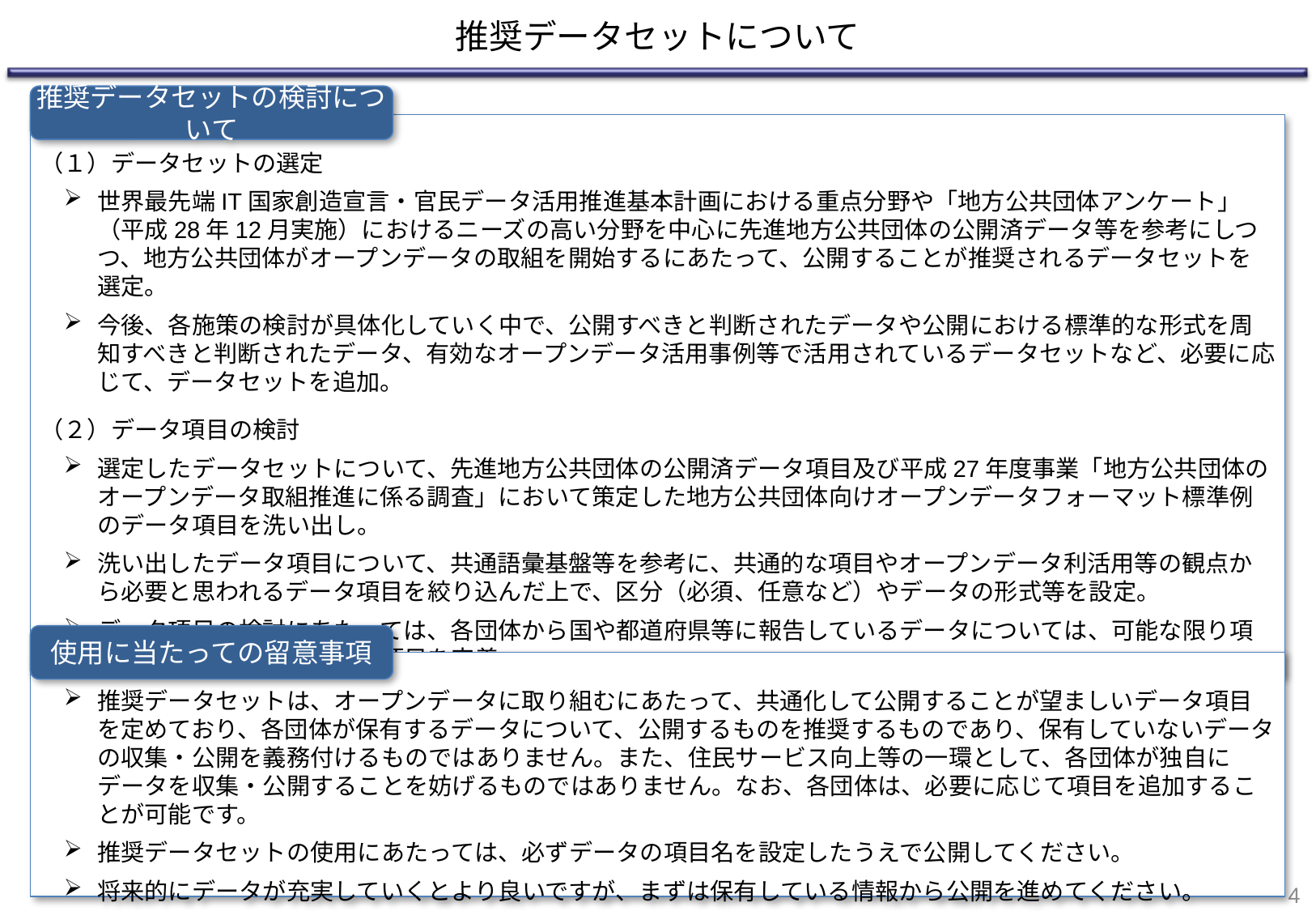

# 推奨データセットについて
推奨データセットの検討について
（１）データセットの選定
世界最先端IT国家創造宣言・官民データ活用推進基本計画における重点分野や「地方公共団体アンケート」（平成28年12月実施）におけるニーズの高い分野を中心に先進地方公共団体の公開済データ等を参考にしつつ、地方公共団体がオープンデータの取組を開始するにあたって、公開することが推奨されるデータセットを選定。
今後、各施策の検討が具体化していく中で、公開すべきと判断されたデータや公開における標準的な形式を周知すべきと判断されたデータ、有効なオープンデータ活用事例等で活用されているデータセットなど、必要に応じて、データセットを追加。
（２）データ項目の検討
選定したデータセットについて、先進地方公共団体の公開済データ項目及び平成27年度事業「地方公共団体のオープンデータ取組推進に係る調査」において策定した地方公共団体向けオープンデータフォーマット標準例のデータ項目を洗い出し。
洗い出したデータ項目について、共通語彙基盤等を参考に、共通的な項目やオープンデータ利活用等の観点から必要と思われるデータ項目を絞り込んだ上で、区分（必須、任意など）やデータの形式等を設定。
データ項目の検討にあたっては、各団体から国や都道府県等に報告しているデータについては、可能な限り項目等をそろえる形でデータ項目を定義。
使用に当たっての留意事項
推奨データセットは、オープンデータに取り組むにあたって、共通化して公開することが望ましいデータ項目を定めており、各団体が保有するデータについて、公開するものを推奨するものであり、保有していないデータの収集・公開を義務付けるものではありません。また、住民サービス向上等の一環として、各団体が独自にデータを収集・公開することを妨げるものではありません。なお、各団体は、必要に応じて項目を追加することが可能です。
推奨データセットの使用にあたっては、必ずデータの項目名を設定したうえで公開してください。
将来的にデータが充実していくとより良いですが、まずは保有している情報から公開を進めてください。
4